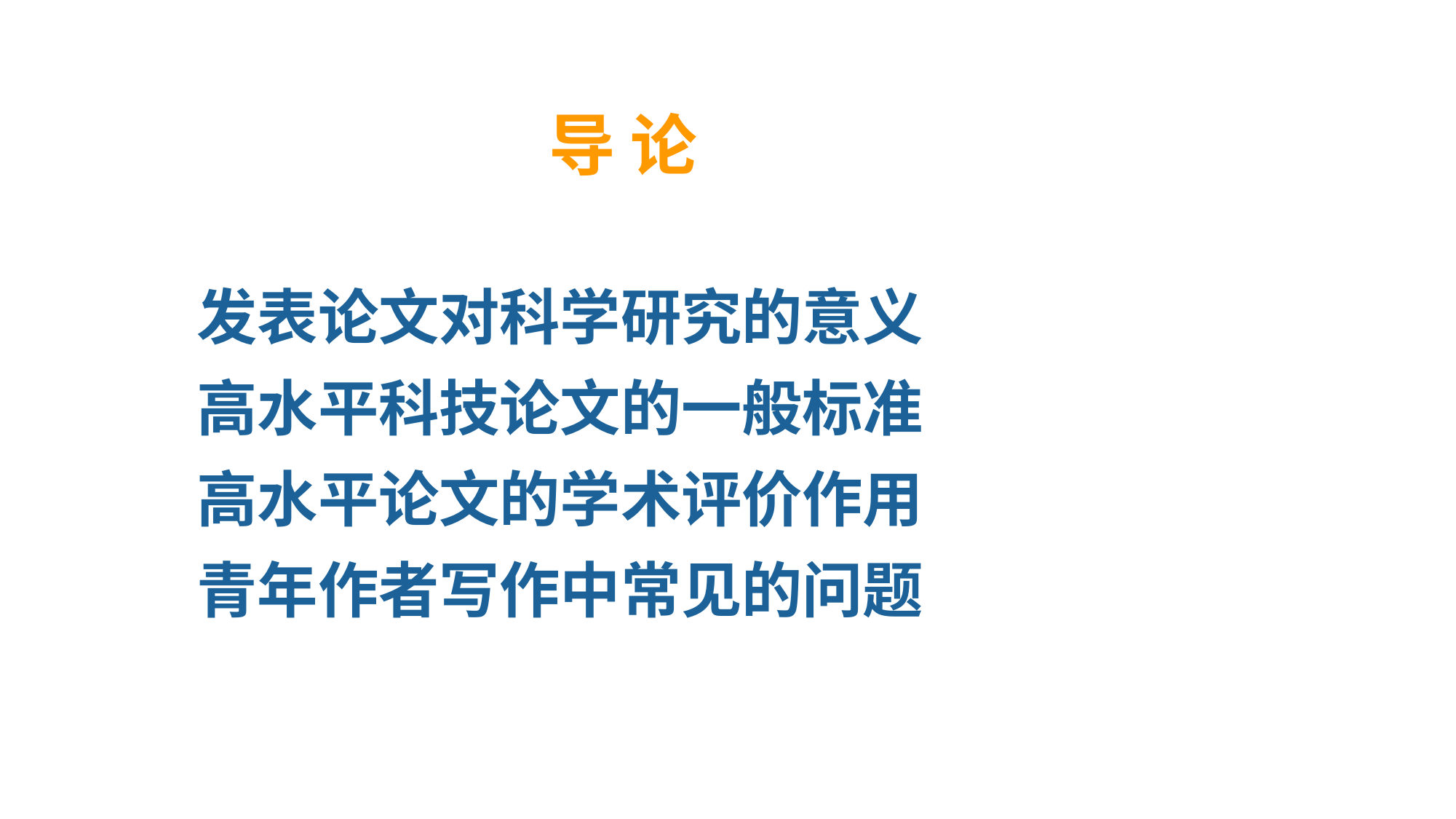

导 论
发表论文对科学研究的意义
高水平科技论文的一般标准
高水平论文的学术评价作用
青年作者写作中常见的问题